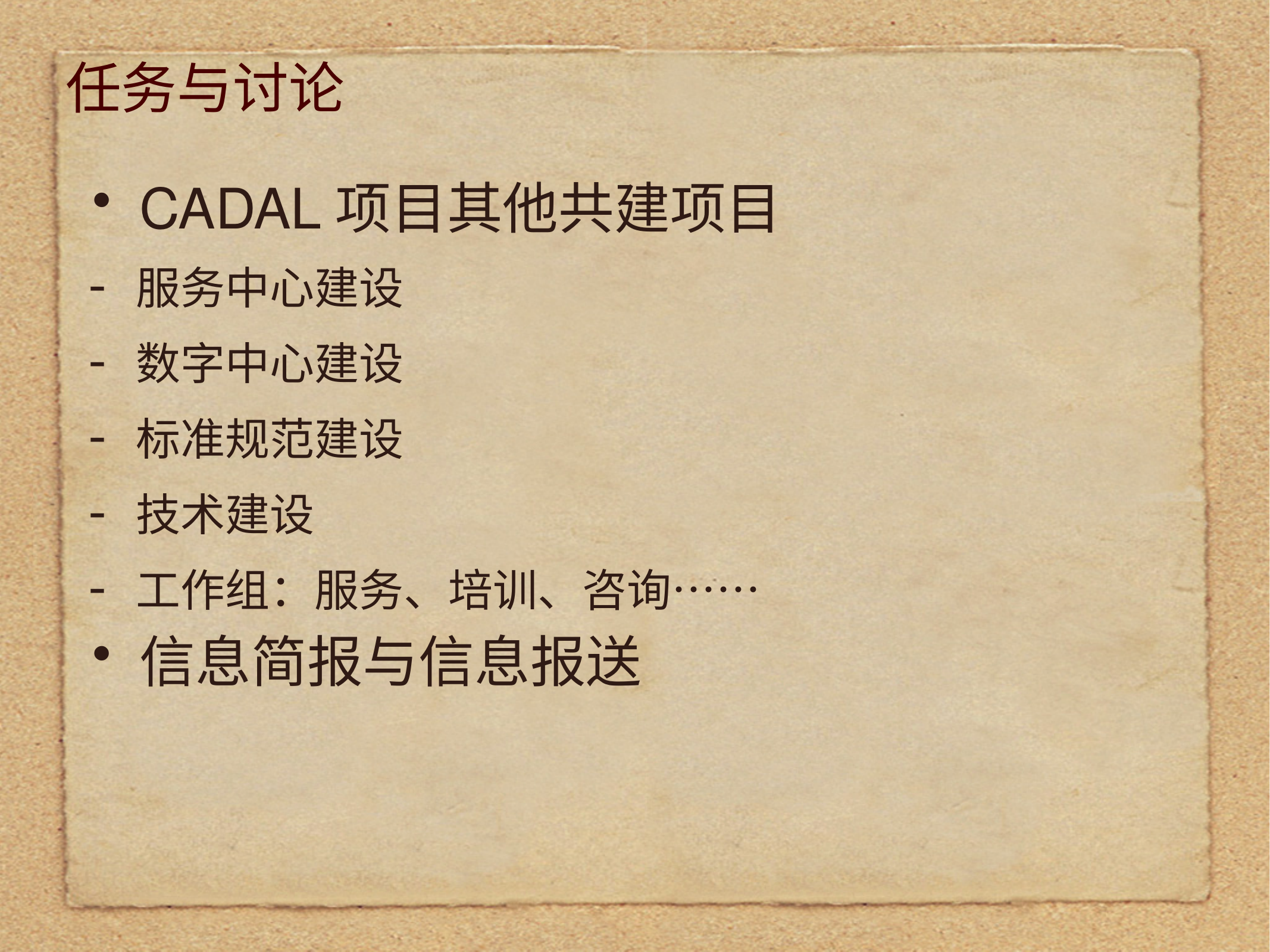

任务与讨论
CADAL项目其他共建项目
- 服务中心建设
- 数字中心建设
- 标准规范建设
- 技术建设
- 工作组：服务、培训、咨询……
信息简报与信息报送